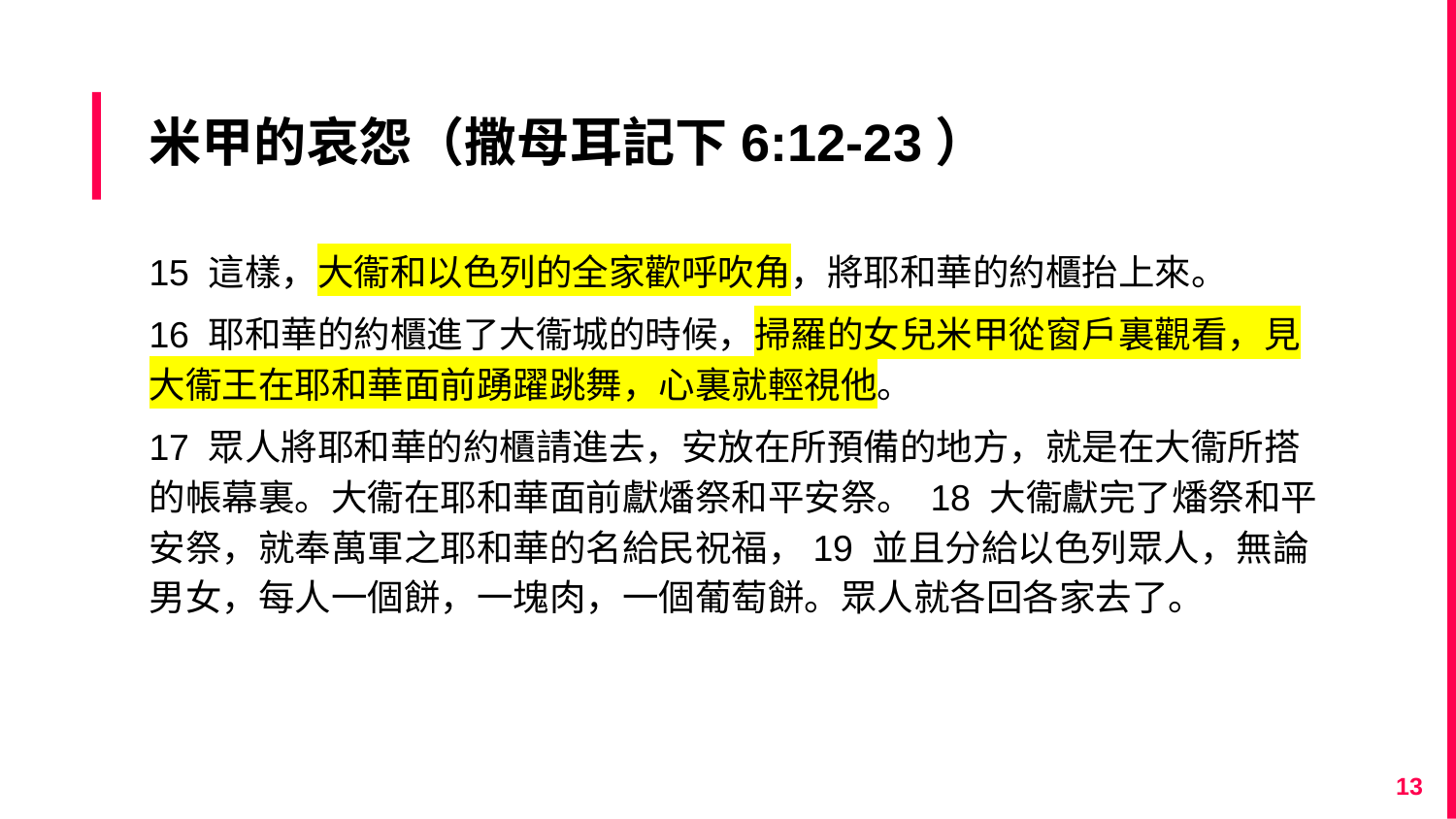

# 米甲的哀怨（撒母耳記下6:12-23）
15 這樣，大衞和以色列的全家歡呼吹角，將耶和華的約櫃抬上來。
16 耶和華的約櫃進了大衞城的時候，掃羅的女兒米甲從窗戶裏觀看，見大衞王在耶和華面前踴躍跳舞，心裏就輕視他。
17 眾人將耶和華的約櫃請進去，安放在所預備的地方，就是在大衞所搭的帳幕裏。大衞在耶和華面前獻燔祭和平安祭。 18 大衞獻完了燔祭和平安祭，就奉萬軍之耶和華的名給民祝福，19 並且分給以色列眾人，無論男女，每人一個餅，一塊肉，一個葡萄餅。眾人就各回各家去了。
13